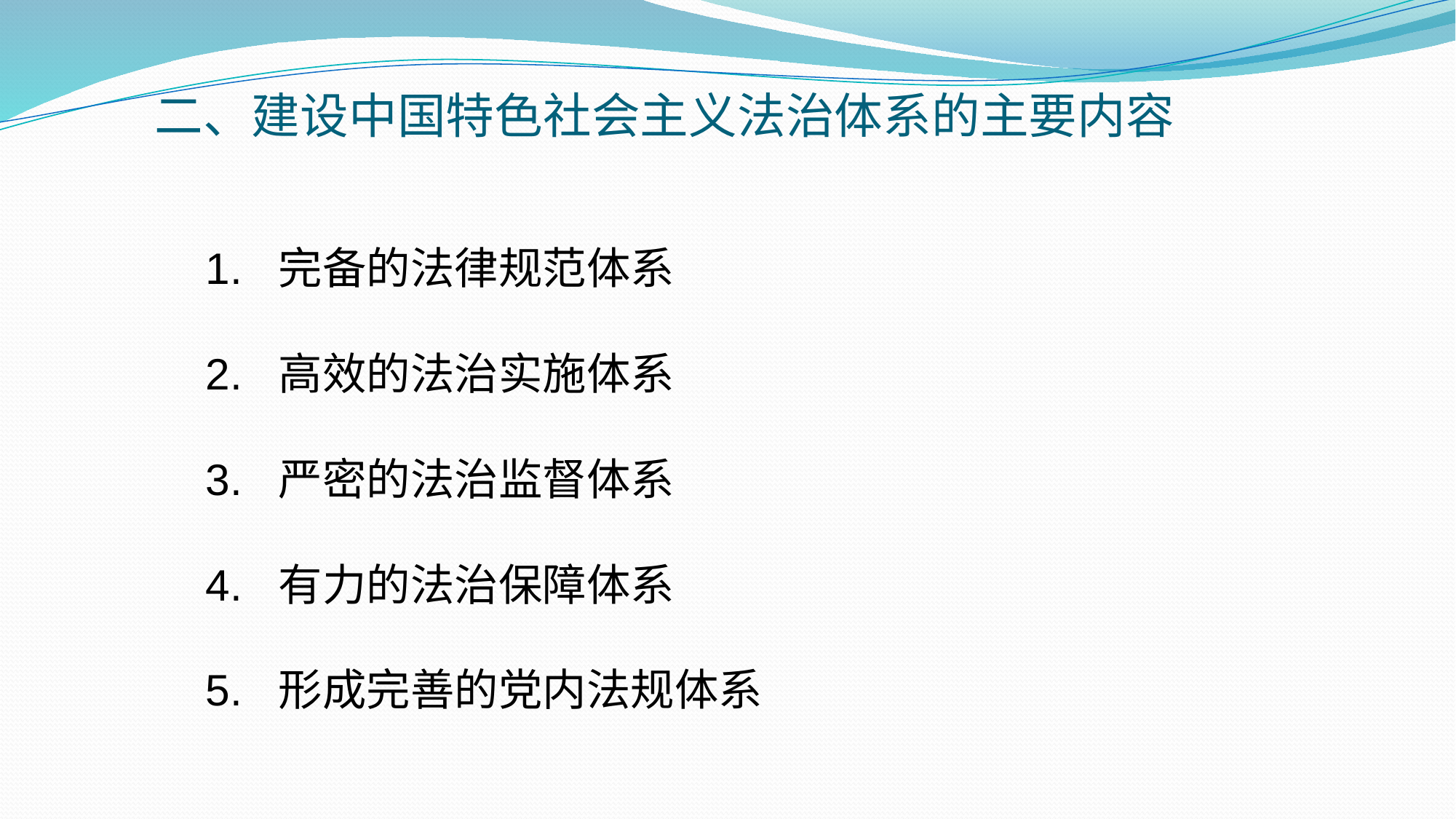

# 二、建设中国特色社会主义法治体系的主要内容
完备的法律规范体系
高效的法治实施体系
严密的法治监督体系
有力的法治保障体系
形成完善的党内法规体系